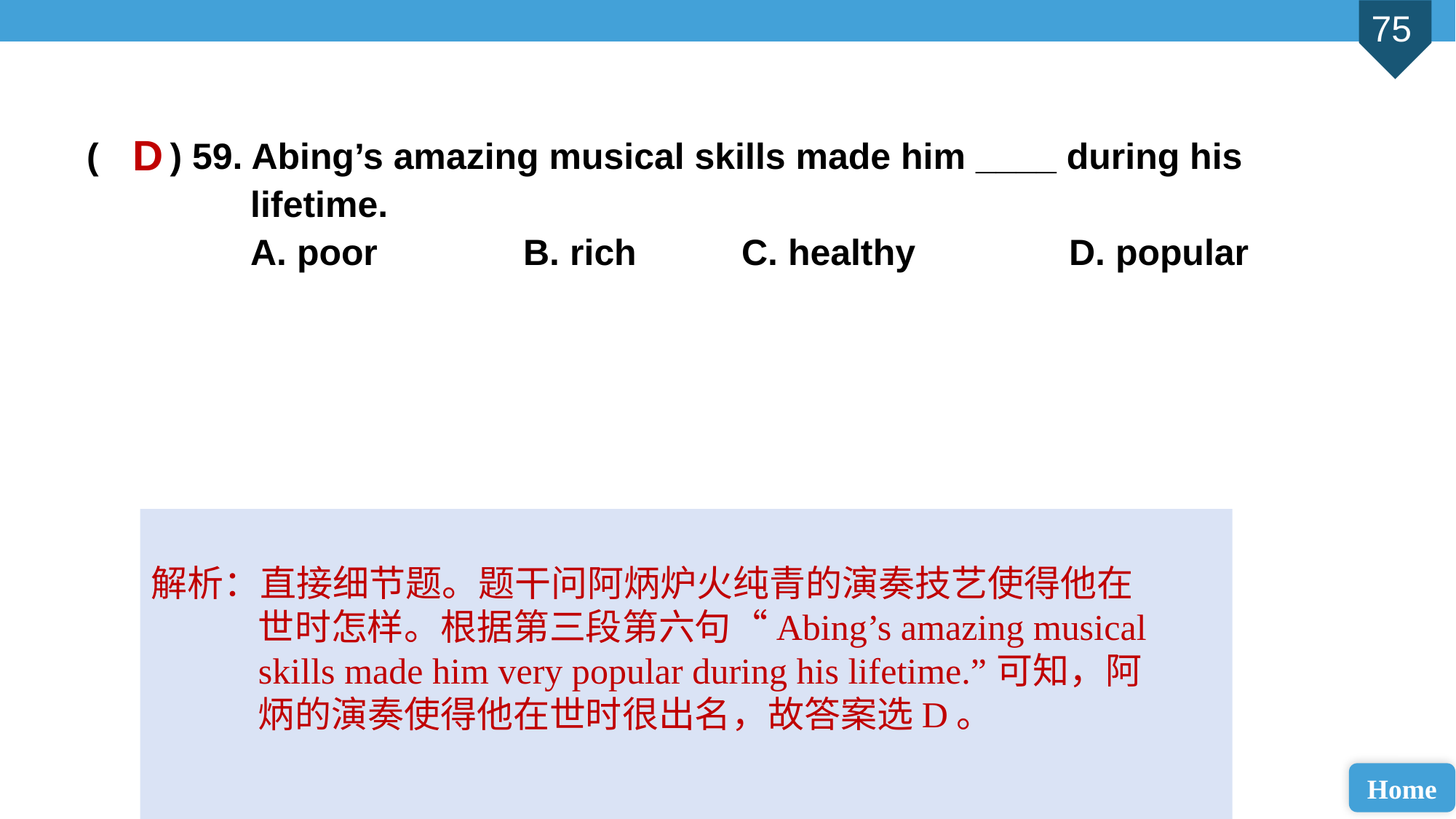

D
(       ) 59. Abing’s amazing musical skills made him ____ during his
lifetime.
A. poor 		B. rich 	C. healthy 		D. popular

解析：直接细节题。题干问阿炳炉火纯青的演奏技艺使得他在世时怎样。根据第三段第六句“Abing’s amazing musical skills made him very popular during his lifetime.”可知，阿炳的演奏使得他在世时很出名，故答案选D。